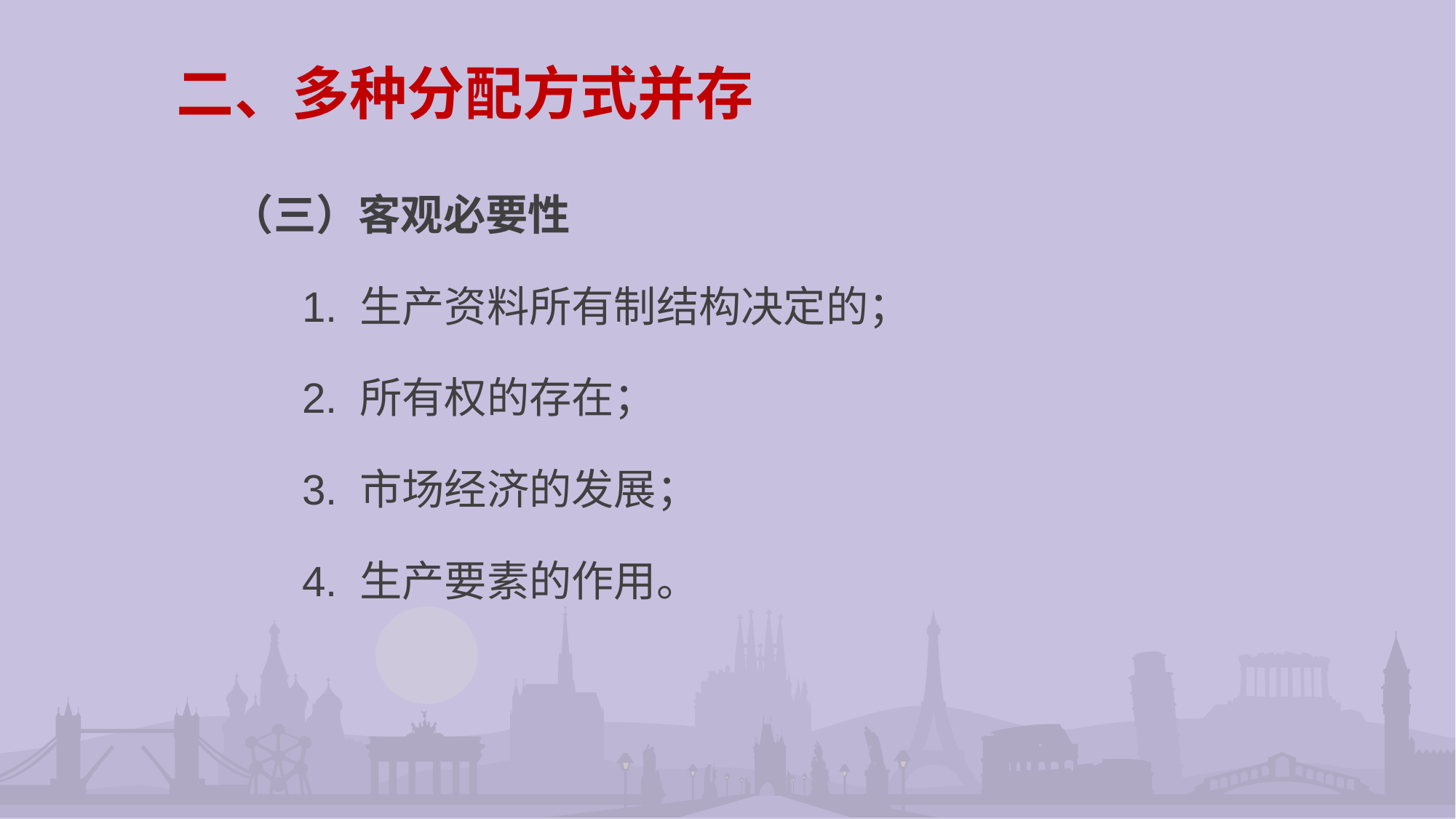

# 二、多种分配方式并存
（三）客观必要性
      1. 生产资料所有制结构决定的；
      2. 所有权的存在；
      3. 市场经济的发展；
      4. 生产要素的作用。